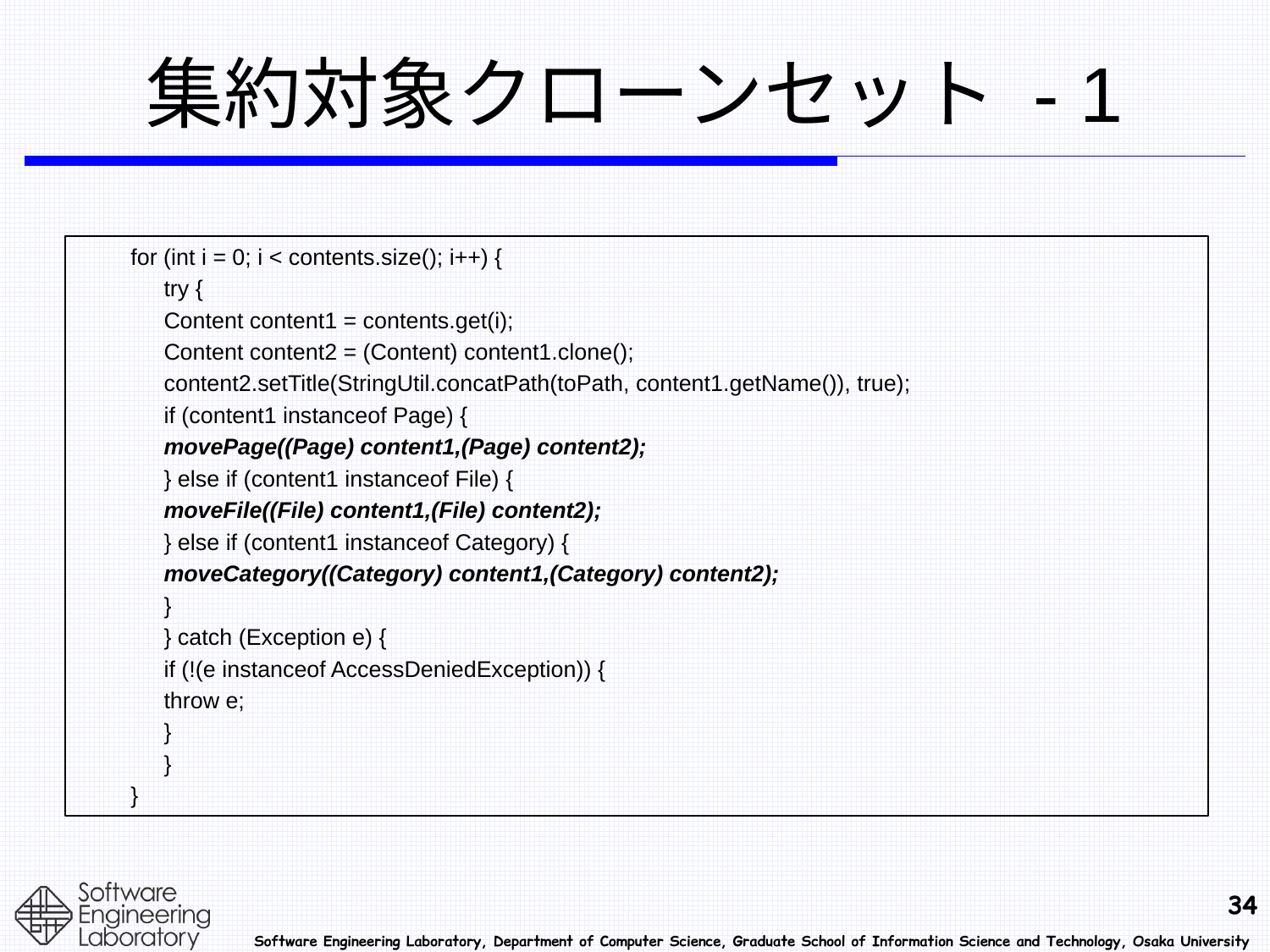

# 集約対象クローンセット - 1
for (int i = 0; i < contents.size(); i++) {
	try {
		Content content1 = contents.get(i);
		Content content2 = (Content) content1.clone();
		content2.setTitle(StringUtil.concatPath(toPath, content1.getName()), true);
		if (content1 instanceof Page) {
			movePage((Page) content1,(Page) content2);
		} else if (content1 instanceof File) {
			moveFile((File) content1,(File) content2);
		} else if (content1 instanceof Category) {
			moveCategory((Category) content1,(Category) content2);
		}
	} catch (Exception e) {
		if (!(e instanceof AccessDeniedException)) {
			throw e;
		}
	}
}